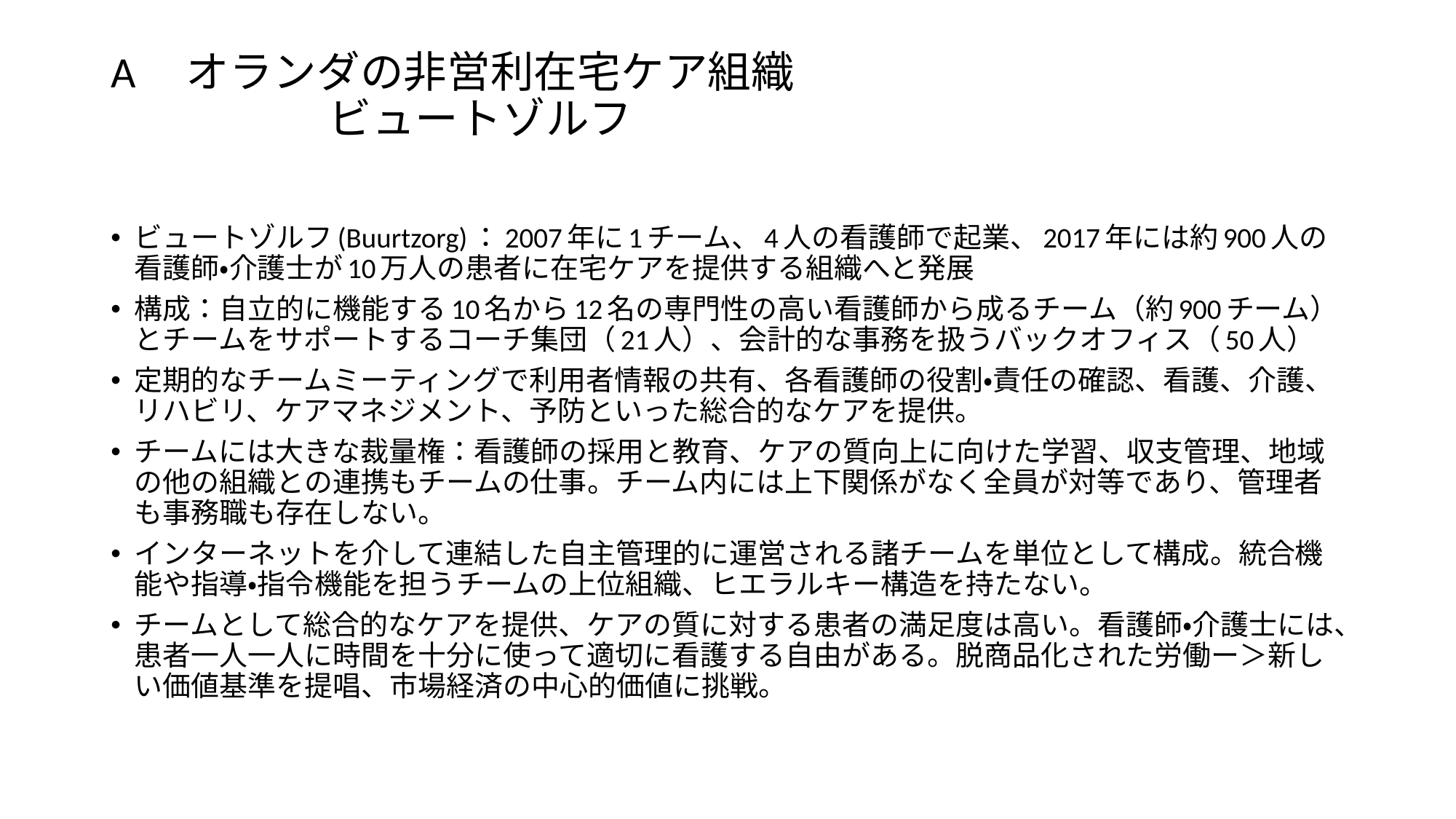

# A　オランダの非営利在宅ケア組織 　　　　　ビュートゾルフ
ビュートゾルフ(Buurtzorg)：2007年に1チーム、4人の看護師で起業、2017年には約900人の看護師・介護士が10万人の患者に在宅ケアを提供する組織へと発展
構成：自立的に機能する10名から12名の専門性の高い看護師から成るチーム（約900チーム）とチームをサポートするコーチ集団（21人）、会計的な事務を扱うバックオフィス（50人）
定期的なチームミーティングで利用者情報の共有、各看護師の役割・責任の確認、看護、介護、リハビリ、ケアマネジメント、予防といった総合的なケアを提供。
チームには大きな裁量権：看護師の採用と教育、ケアの質向上に向けた学習、収支管理、地域の他の組織との連携もチームの仕事。チーム内には上下関係がなく全員が対等であり、管理者も事務職も存在しない。
インターネットを介して連結した自主管理的に運営される諸チームを単位として構成。統合機能や指導・指令機能を担うチームの上位組織、ヒエラルキー構造を持たない。
チームとして総合的なケアを提供、ケアの質に対する患者の満足度は高い。看護師・介護士には、患者一人一人に時間を十分に使って適切に看護する自由がある。脱商品化された労働ー＞新しい価値基準を提唱、市場経済の中心的価値に挑戦。